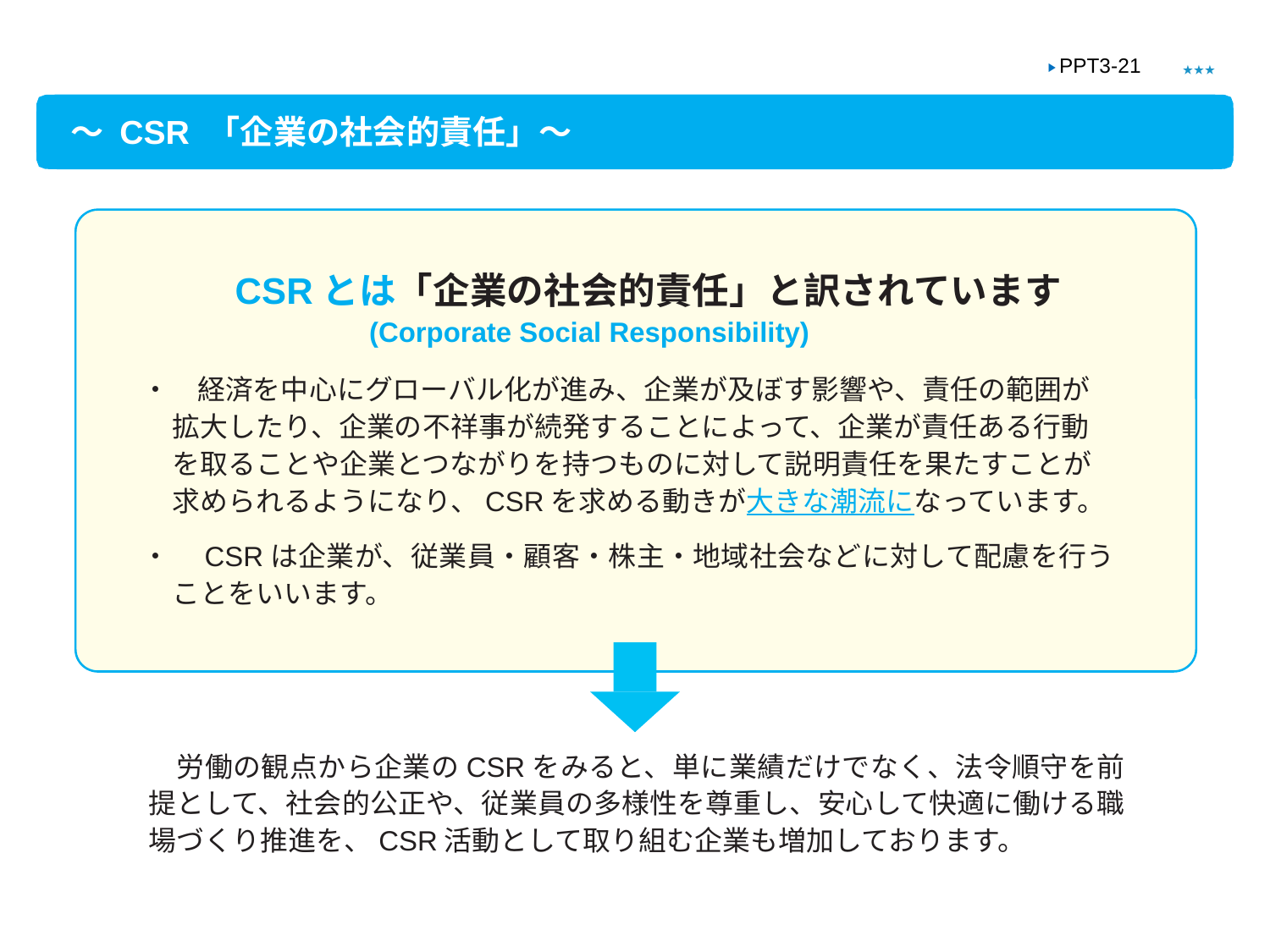

★★★
▶ PPT3-21

～ CSR 「企業の社会的責任」～

CSRとは「企業の社会的責任」と訳されています
(Corporate Social Responsibility)
・　経済を中心にグローバル化が進み、企業が及ぼす影響や、責任の範囲が拡大したり、企業の不祥事が続発することによって、企業が責任ある行動を取ることや企業とつながりを持つものに対して説明責任を果たすことが求められるようになり、CSRを求める動きが大きな潮流になっています。
・　CSRは企業が、従業員・顧客・株主・地域社会などに対して配慮を行うことをいいます。

　労働の観点から企業のCSRをみると、単に業績だけでなく、法令順守を前提として、社会的公正や、従業員の多様性を尊重し、安心して快適に働ける職場づくり推進を、CSR活動として取り組む企業も増加しております。